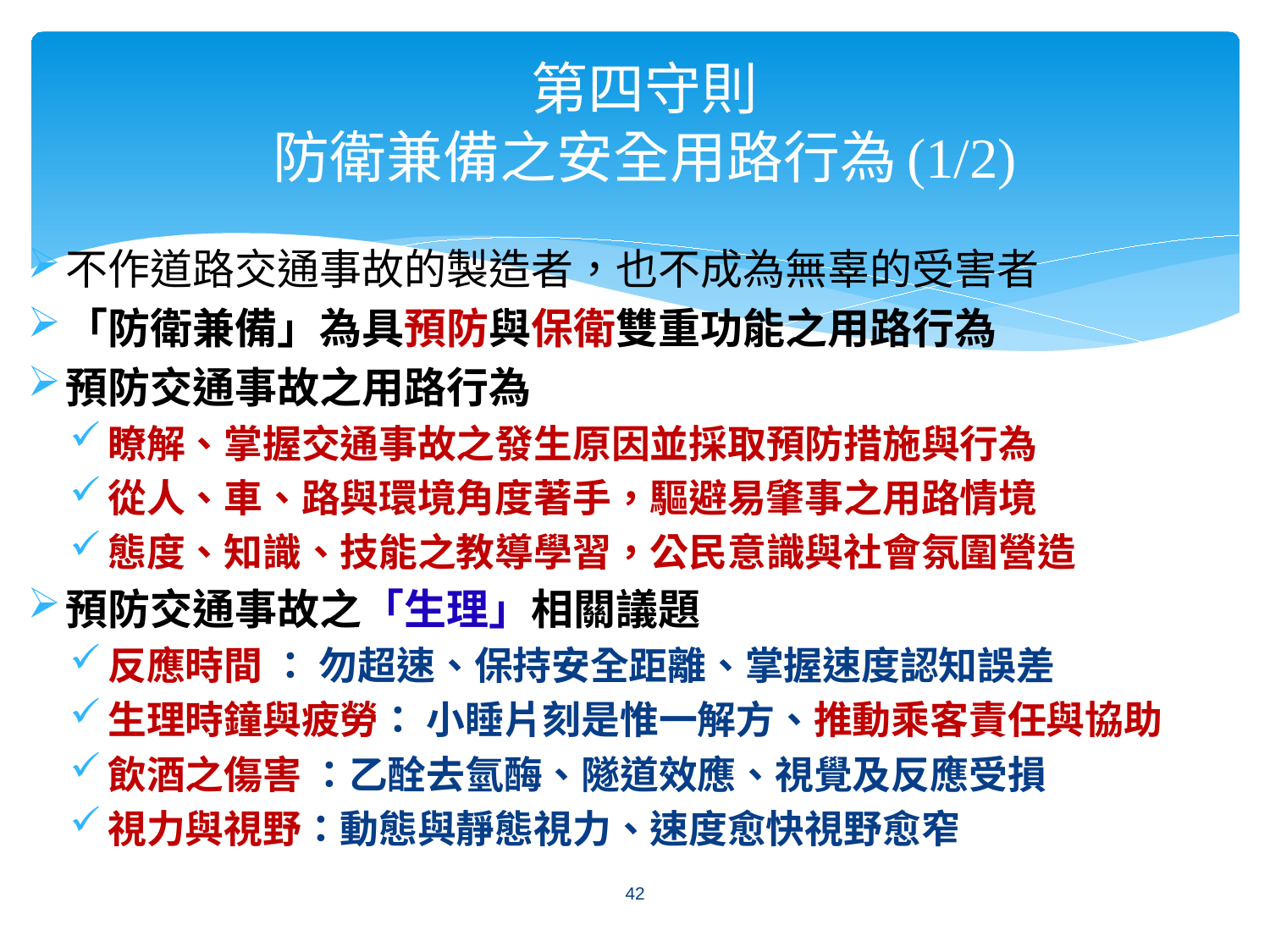

第四守則
防衛兼備之安全用路行為(1/2)
不作道路交通事故的製造者，也不成為無辜的受害者
「防衛兼備」為具預防與保衛雙重功能之用路行為
預防交通事故之用路行為
瞭解、掌握交通事故之發生原因並採取預防措施與行為
從人、車、路與環境角度著手，驅避易肇事之用路情境
態度、知識、技能之教導學習，公民意識與社會氛圍營造
預防交通事故之「生理」相關議題
反應時間 ： 勿超速、保持安全距離、掌握速度認知誤差
生理時鐘與疲勞： 小睡片刻是惟一解方、推動乘客責任與協助
飲酒之傷害 ：乙酫去氫酶、隧道效應、視覺及反應受損
視力與視野：動態與靜態視力、速度愈快視野愈窄
42